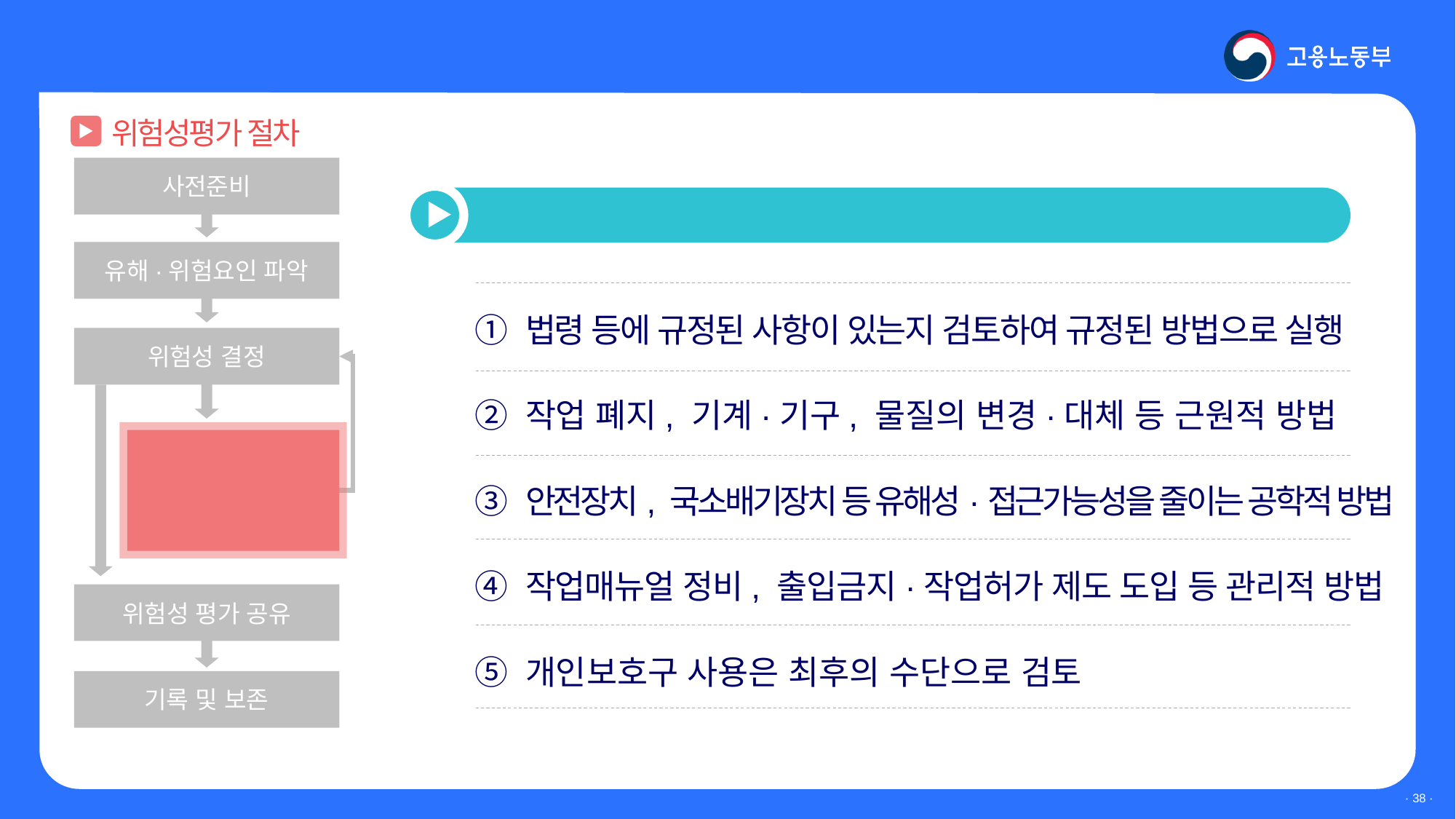

Ⅲ. 위험성평가 실시는 어떻게?
위험성평가 절차

사전준비

유해·위험요인 파악

위험성 결정

위험성 감소대책
수립 및 실행
위험성 평가 공유

기록 및 보존

      위험성 감소대책 마련 시 고려할 순서

① 법령 등에 규정된 사항이 있는지 검토하여 규정된 방법으로 실행
② 작업 폐지, 기계·기구, 물질의 변경·대체 등 근원적 방법
③ 안전장치, 국소배기장치 등 유해성·접근가능성을 줄이는 공학적 방법
④ 작업매뉴얼 정비, 출입금지·작업허가 제도 도입 등 관리적 방법
⑤ 개인보호구 사용은 최후의 수단으로 검토
· 38 ·